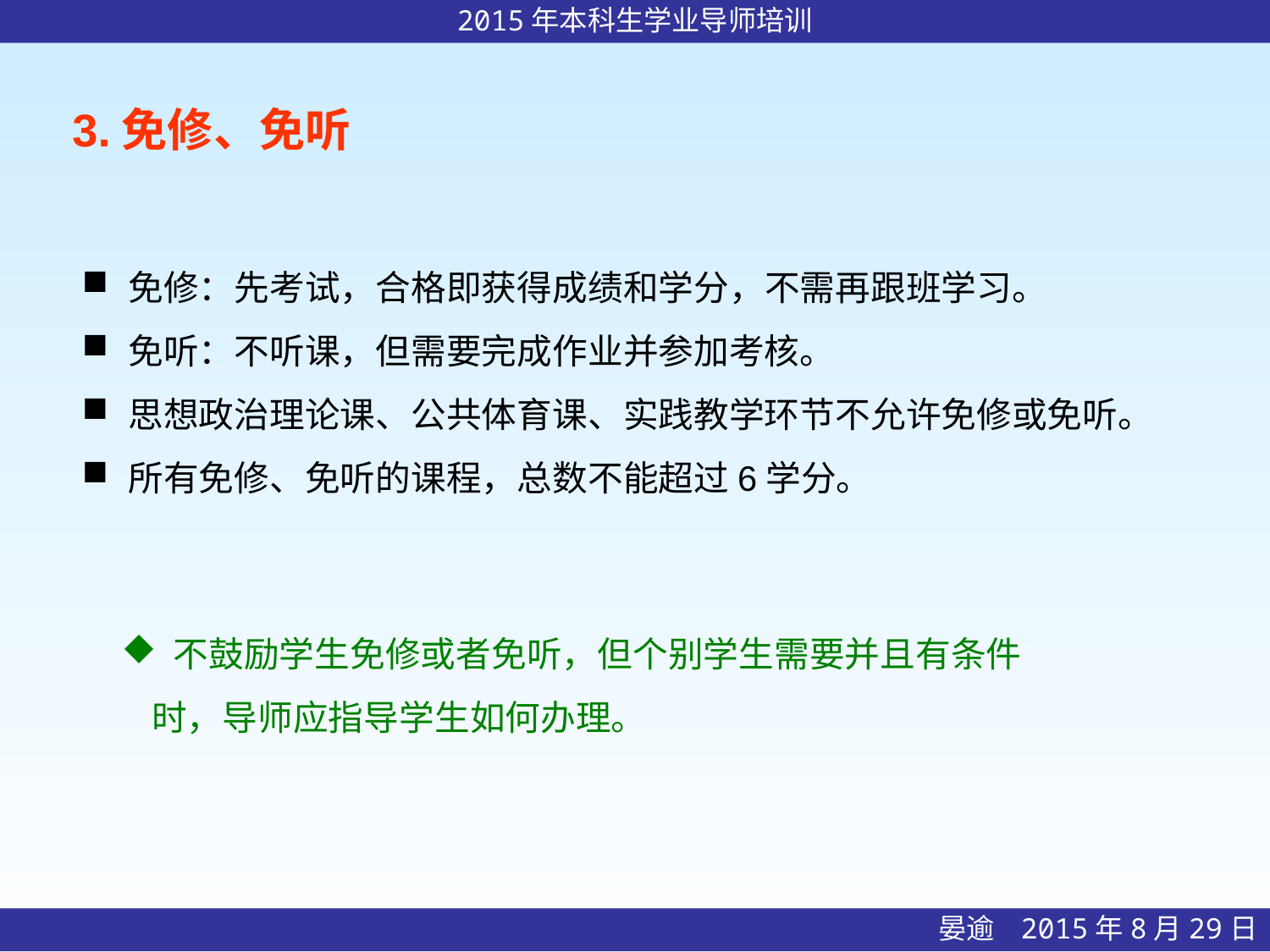

3.免修、免听
 免修：先考试，合格即获得成绩和学分，不需再跟班学习。
 免听：不听课，但需要完成作业并参加考核。
 思想政治理论课、公共体育课、实践教学环节不允许免修或免听。
 所有免修、免听的课程，总数不能超过6学分。
 不鼓励学生免修或者免听，但个别学生需要并且有条件时，导师应指导学生如何办理。